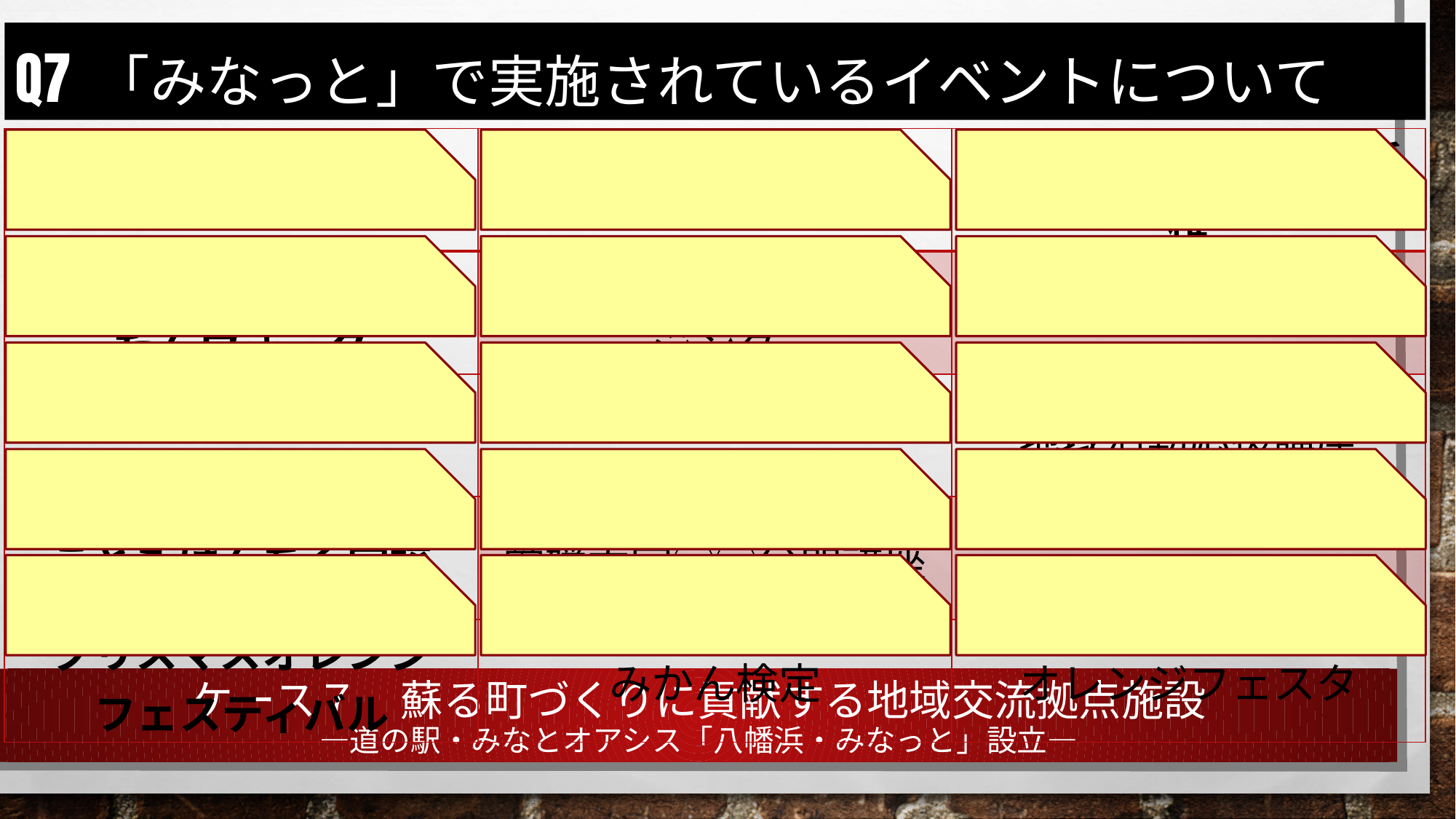

Q7 「みなっと」で実施されているイベントについて
| 日曜市 | みかんコンテナ迷路 | BOCOタワー世界選手権 |
| --- | --- | --- |
| みかんの花まつりだんだんウォーク | 八幡浜おさんぽクルージング | 福祉のつどい |
| オレンジデーコンサート | 八幡浜みなっと防災セミナー | 地域活動応援講座 |
| こどもけんちく学校 | 愛媛大学◯◯公開講座 | みなっと手作りマーケット |
| クリスマスオレンジフェスティバル | みかん検定 | オレンジフェスタ |

# ケース７　蘇る町づくりに貢献する地域交流拠点施設 ―道の駅・みなとオアシス「八幡浜・みなっと」設立―